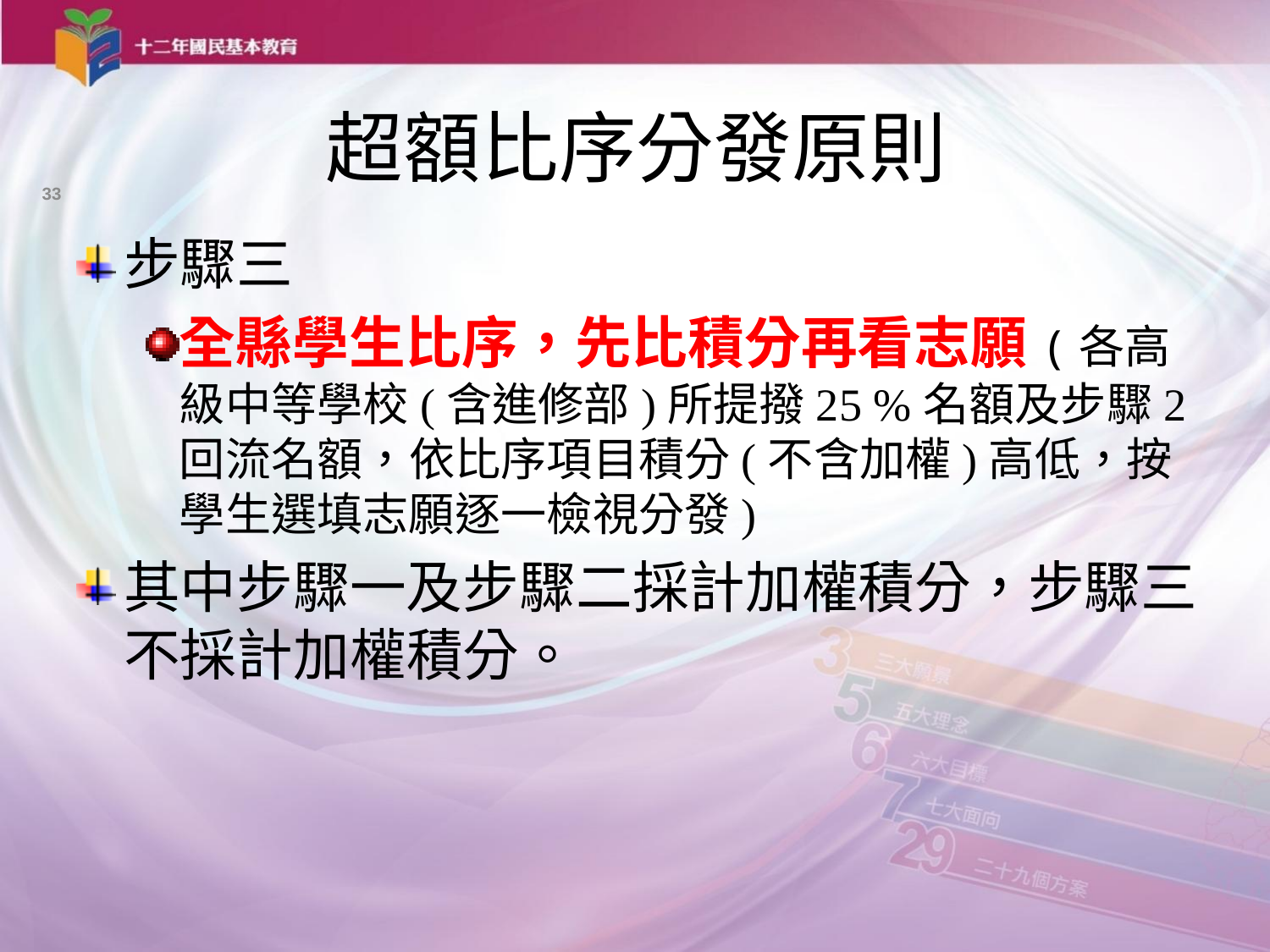

超額比序分發原則
33
步驟三
全縣學生比序，先比積分再看志願(各高級中等學校(含進修部)所提撥25 %名額及步驟2回流名額，依比序項目積分(不含加權)高低，按學生選填志願逐一檢視分發)
其中步驟一及步驟二採計加權積分，步驟三不採計加權積分。